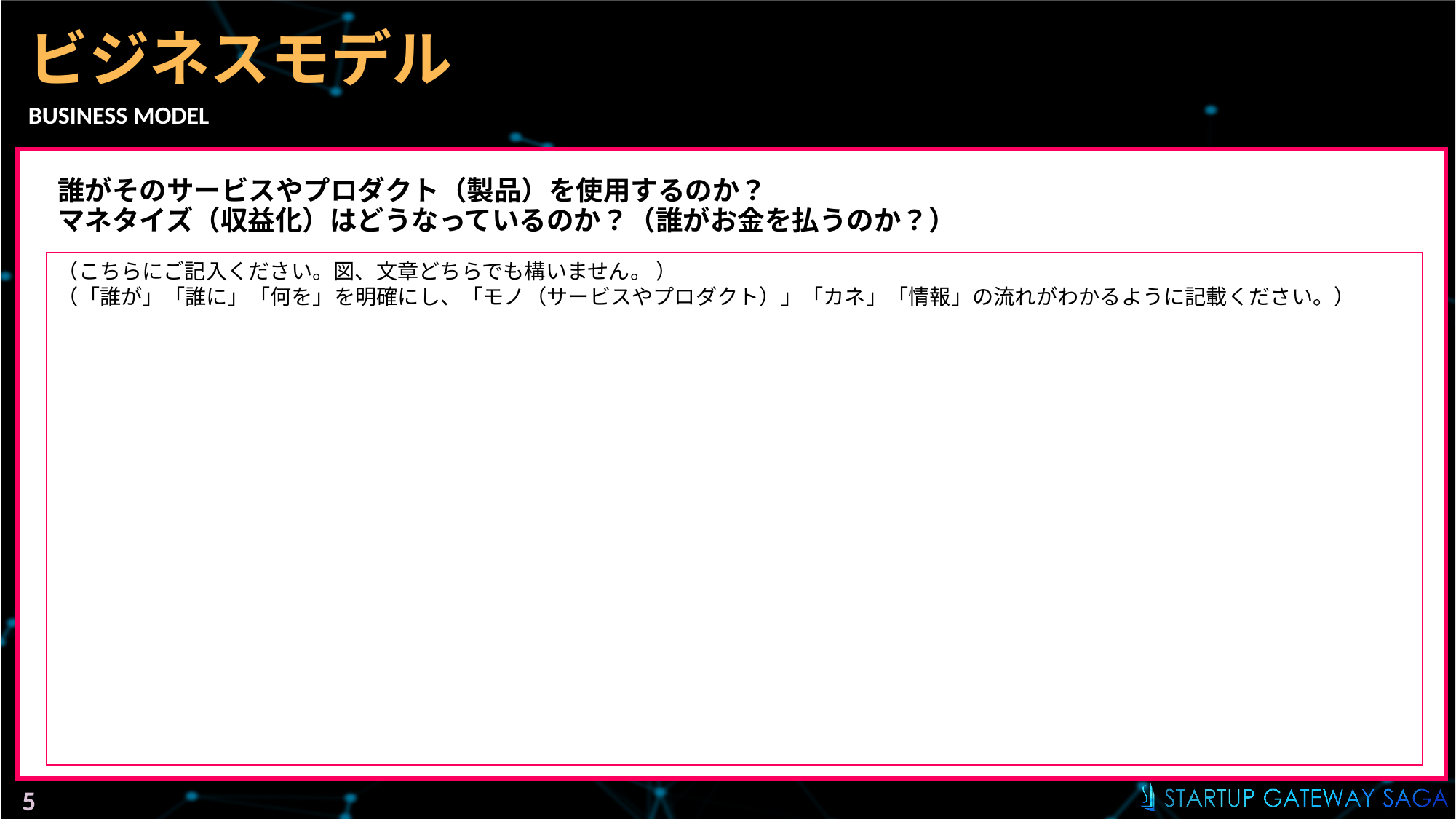

ビジネスモデル
BUSINESS MODEL

誰がそのサービスやプロダクト（製品）を使用するのか？
マネタイズ（収益化）はどうなっているのか？（誰がお金を払うのか？）
（こちらにご記入ください。図、文章どちらでも構いません。 ）
（「誰が」「誰に」「何を」を明確にし、「モノ（サービスやプロダクト）」「カネ」「情報」の流れがわかるように記載ください。）

5